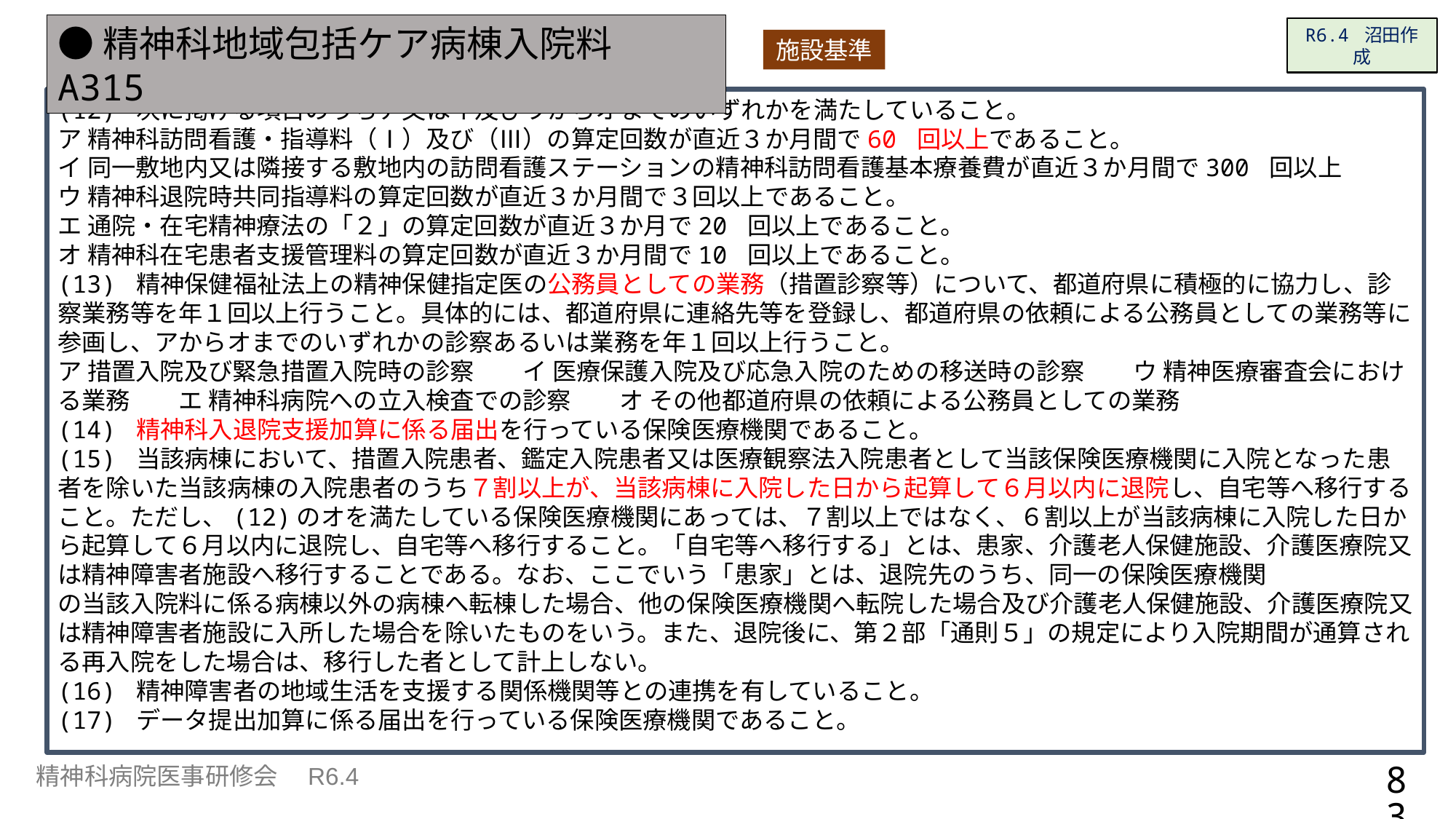

●精神科地域包括ケア病棟入院料 A315
R6.4 沼田作成
施設基準
(12) 次に掲げる項目のうちア又はイ及びウからオまでのいずれかを満たしていること。
ア 精神科訪問看護・指導料（Ⅰ）及び（Ⅲ）の算定回数が直近３か月間で60 回以上であること。
イ 同一敷地内又は隣接する敷地内の訪問看護ステーションの精神科訪問看護基本療養費が直近３か月間で300 回以上
ウ 精神科退院時共同指導料の算定回数が直近３か月間で３回以上であること。
エ 通院・在宅精神療法の「２」の算定回数が直近３か月で20 回以上であること。
オ 精神科在宅患者支援管理料の算定回数が直近３か月間で10 回以上であること。
(13) 精神保健福祉法上の精神保健指定医の公務員としての業務（措置診察等）について、都道府県に積極的に協力し、診察業務等を年１回以上行うこと。具体的には、都道府県に連絡先等を登録し、都道府県の依頼による公務員としての業務等に参画し、アからオまでのいずれかの診察あるいは業務を年１回以上行うこと。
ア 措置入院及び緊急措置入院時の診察　　イ 医療保護入院及び応急入院のための移送時の診察　　ウ 精神医療審査会における業務　　エ 精神科病院への立入検査での診察　　オ その他都道府県の依頼による公務員としての業務
(14) 精神科入退院支援加算に係る届出を行っている保険医療機関であること。
(15) 当該病棟において、措置入院患者、鑑定入院患者又は医療観察法入院患者として当該保険医療機関に入院となった患者を除いた当該病棟の入院患者のうち７割以上が、当該病棟に入院した日から起算して６月以内に退院し、自宅等へ移行すること。ただし、(12)のオを満たしている保険医療機関にあっては、７割以上ではなく、６割以上が当該病棟に入院した日か
ら起算して６月以内に退院し、自宅等へ移行すること。「自宅等へ移行する」とは、患家、介護老人保健施設、介護医療院又は精神障害者施設へ移行することである。なお、ここでいう「患家」とは、退院先のうち、同一の保険医療機関
の当該入院料に係る病棟以外の病棟へ転棟した場合、他の保険医療機関へ転院した場合及び介護老人保健施設、介護医療院又は精神障害者施設に入所した場合を除いたものをいう。また、退院後に、第２部「通則５」の規定により入院期間が通算される再入院をした場合は、移行した者として計上しない。
(16) 精神障害者の地域生活を支援する関係機関等との連携を有していること。
(17) データ提出加算に係る届出を行っている保険医療機関であること。

83